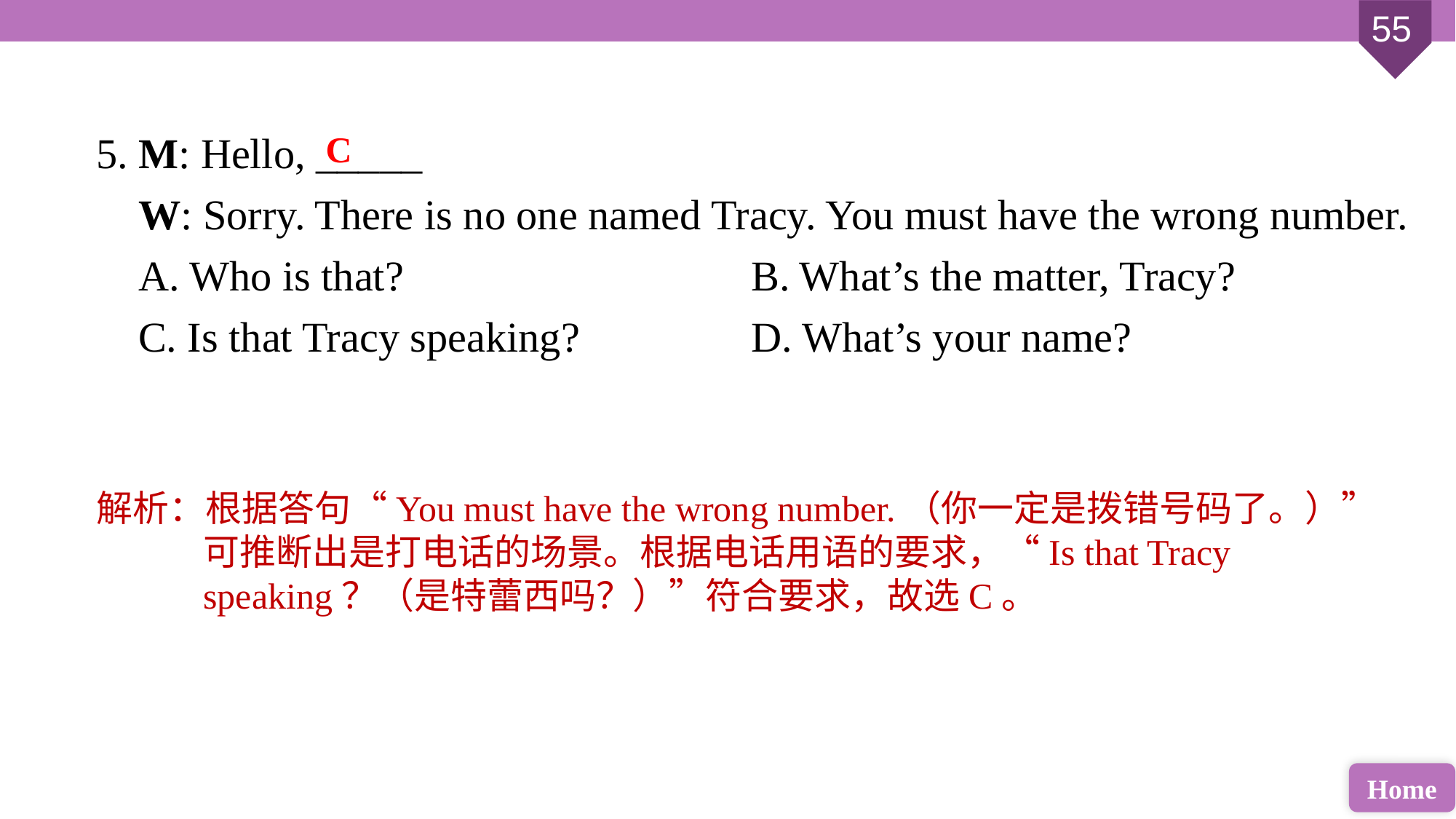

5. M: Hello, _____
    W: Sorry. There is no one named Tracy. You must have the wrong number.
    A. Who is that? 				B. What’s the matter, Tracy?
    C. Is that Tracy speaking? 		D. What’s your name?
C
解析：根据答句“You must have the wrong number.（你一定是拨错号码了。）”可推断出是打电话的场景。根据电话用语的要求，“Is that Tracy speaking？（是特蕾西吗？）”符合要求，故选C。